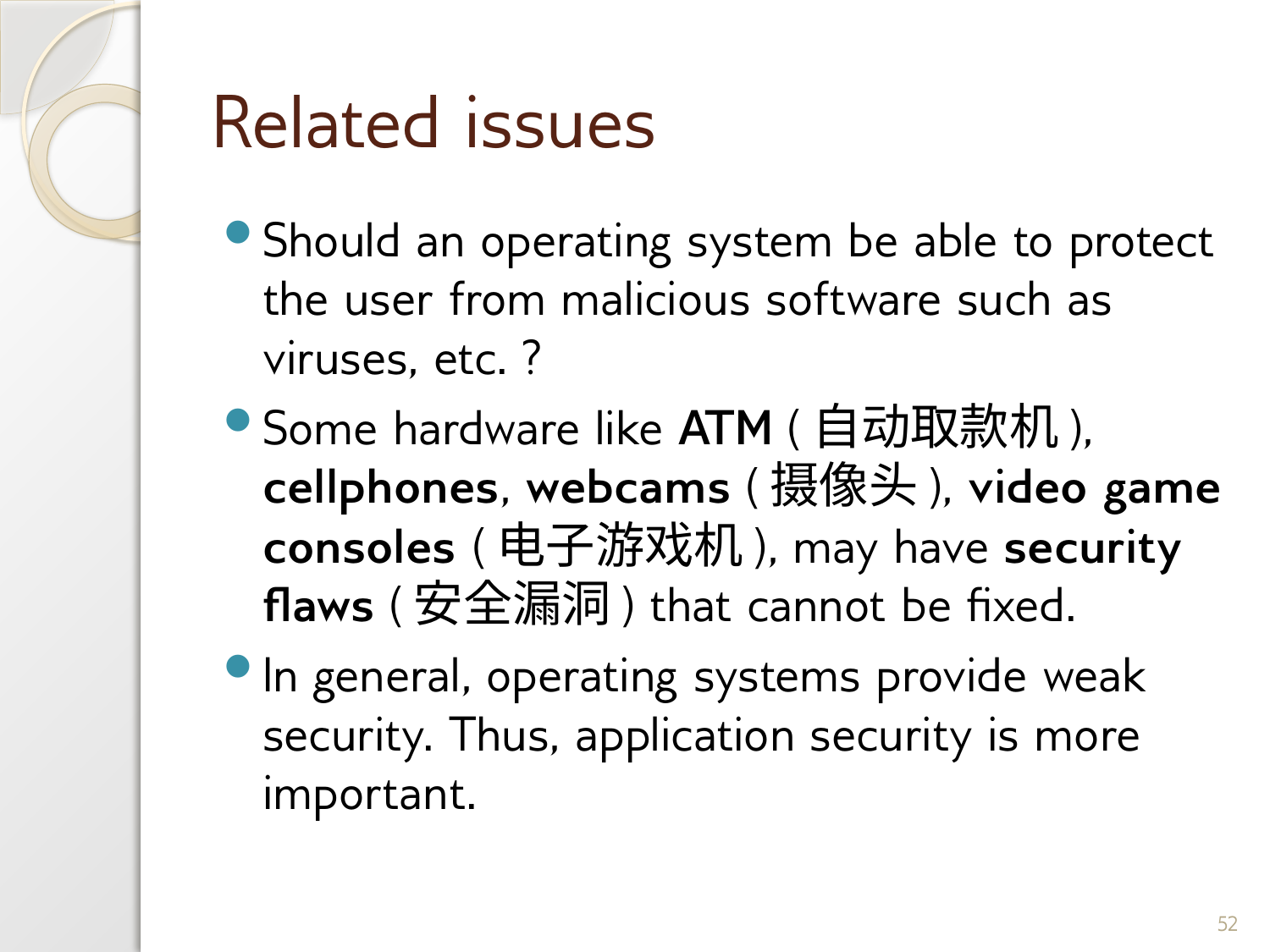

# Related issues
Should an operating system be able to protect the user from malicious software such as viruses, etc. ?
Some hardware like ATM (自动取款机), cellphones, webcams (摄像头), video game consoles (电子游戏机), may have security flaws (安全漏洞) that cannot be fixed.
In general, operating systems provide weak security. Thus, application security is more important.
52